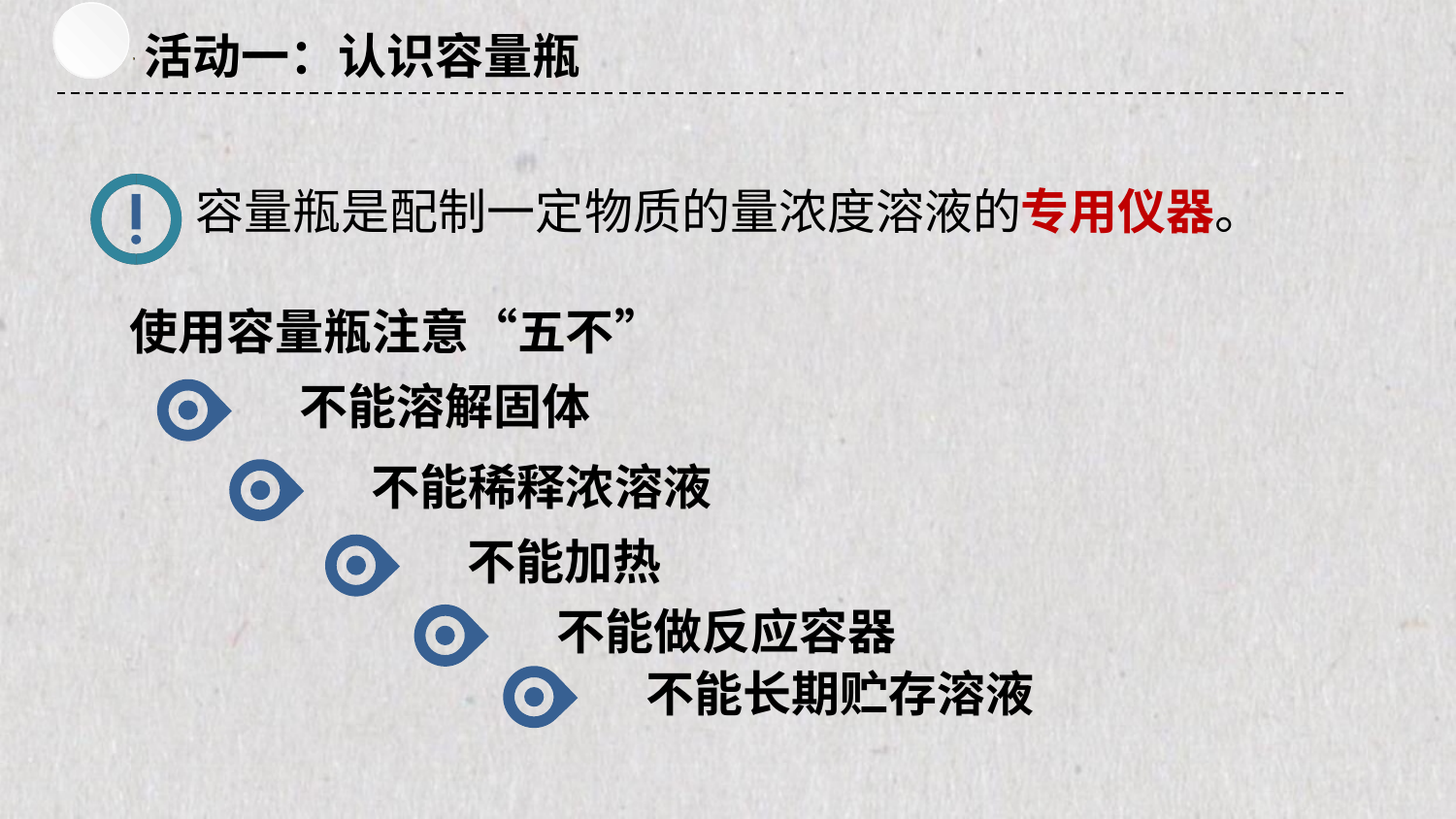

活动一：认识容量瓶
容量瓶是配制一定物质的量浓度溶液的专用仪器。

使用容量瓶注意“五不”
不能溶解固体

不能稀释浓溶液

不能加热

不能做反应容器

不能长期贮存溶液